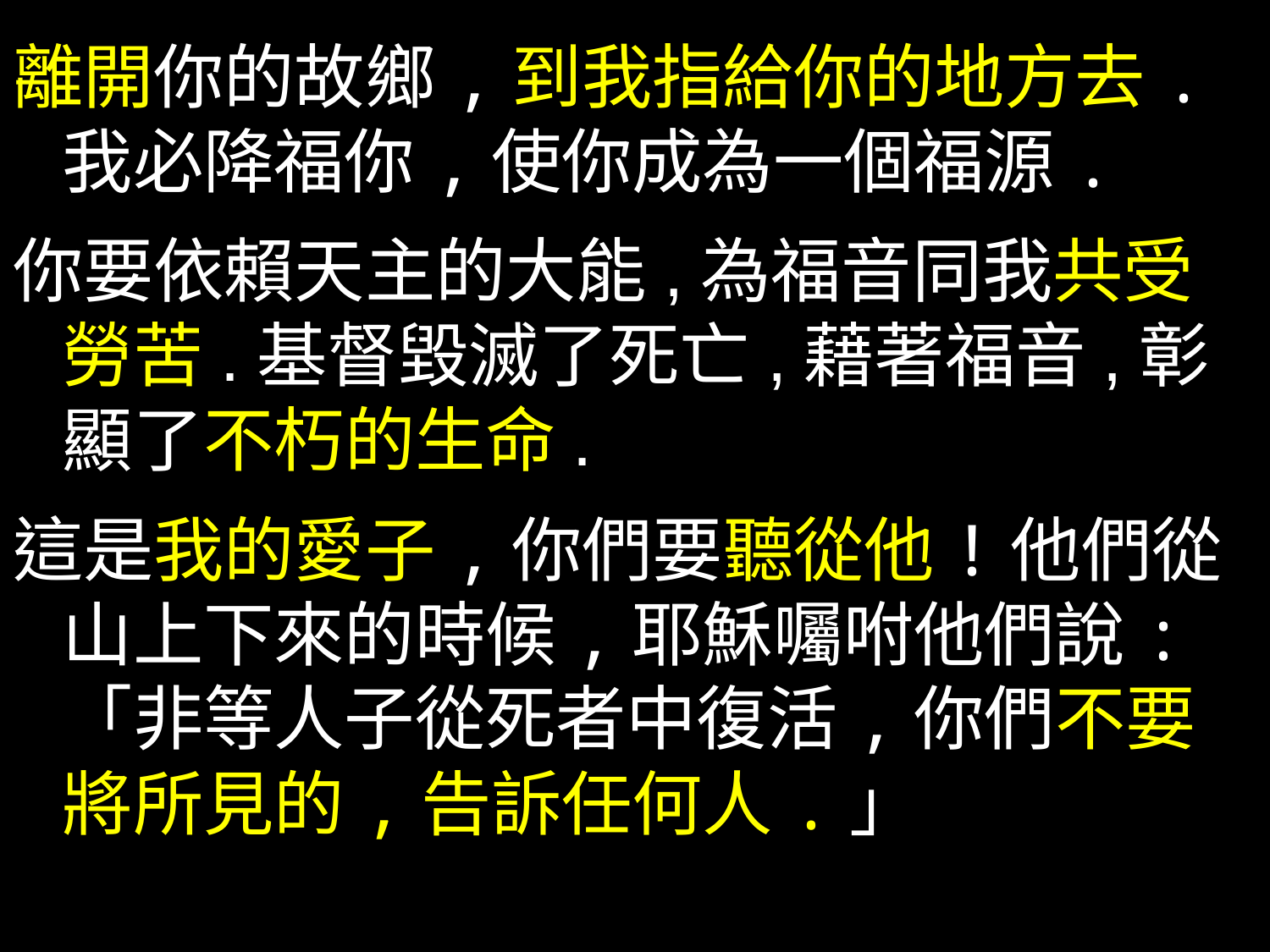

離開你的故鄉,到我指給你的地方去.我必降福你,使你成為一個福源.
你要依賴天主的大能,為福音同我共受勞苦.基督毀滅了死亡,藉著福音,彰顯了不朽的生命.
這是我的愛子,你們要聽從他!他們從山上下來的時候,耶穌囑咐他們說:「非等人子從死者中復活,你們不要將所見的,告訴任何人.」